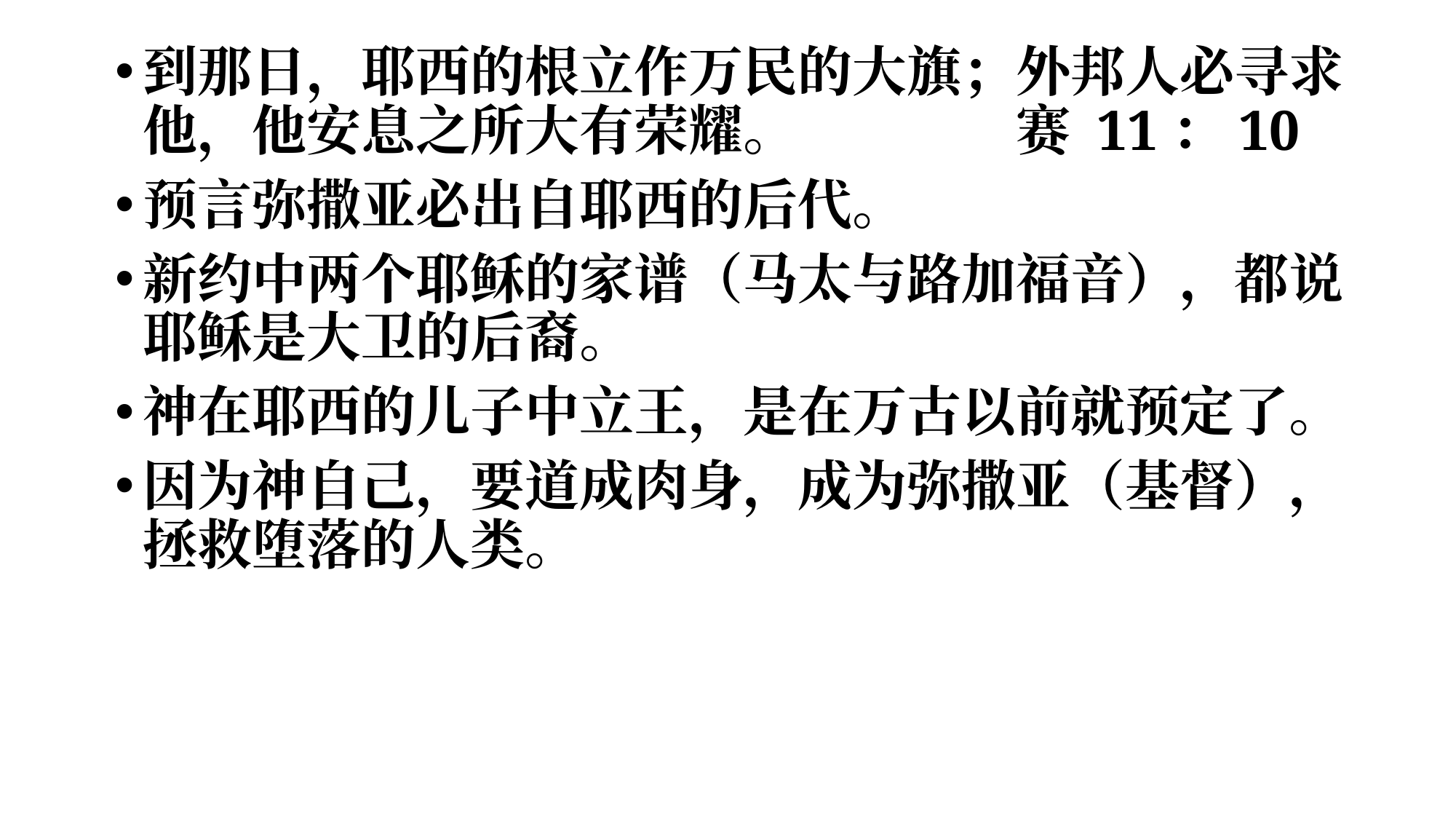

到那日，耶西的根立作万民的大旗；外邦人必寻求他，他安息之所大有荣耀。		赛 11：10
预言弥撒亚必出自耶西的后代。
新约中两个耶稣的家谱（马太与路加福音），都说耶稣是大卫的后裔。
神在耶西的儿子中立王，是在万古以前就预定了。
因为神自己，要道成肉身，成为弥撒亚（基督），拯救堕落的人类。